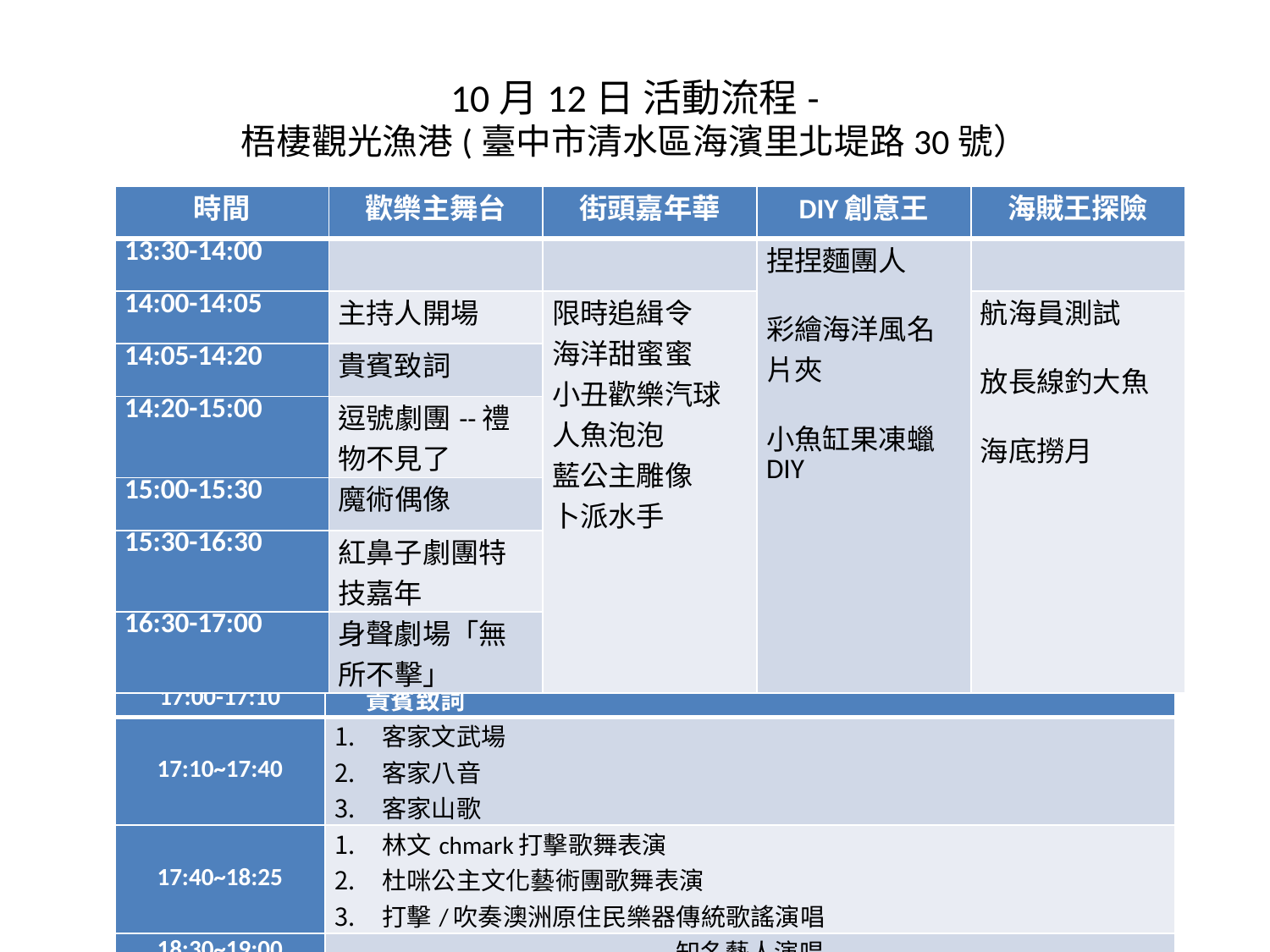

# 10月12日 活動流程- 梧棲觀光漁港(臺中市清水區海濱里北堤路30號）
| 時間 | 歡樂主舞台 | 街頭嘉年華 | DIY創意王 | 海賊王探險 |
| --- | --- | --- | --- | --- |
| 13:30-14:00 |  |  | 捏捏麵團人   彩繪海洋風名片夾   小魚缸果凍蠟DIY |  |
| 14:00-14:05 | 主持人開場 | 限時追緝令 海洋甜蜜蜜 小丑歡樂汽球 人魚泡泡 藍公主雕像 卜派水手 |  | 航海員測試   放長線釣大魚   海底撈月 |
| 14:05-14:20 | 貴賓致詞 |  |  |  |
| 14:20-15:00 | 逗號劇團--禮物不見了 |  |  |  |
| 15:00-15:30 | 魔術偶像 |  |  |  |
| 15:30-16:30 | 紅鼻子劇團特技嘉年 |  |  |  |
| 16:30-17:00 | 身聲劇場「無所不擊」 |  |  |  |
| 17:00-17:10 | 貴賓致詞 |
| --- | --- |
| 17:10~17:40 | 客家文武場 客家八音 客家山歌 |
| 17:40~18:25 | 林文chmark打擊歌舞表演 杜咪公主文化藝術團歌舞表演 打擊/吹奏澳洲原住民樂器傳統歌謠演唱 |
| 18:30~19:00 | 知名藝人演唱 |